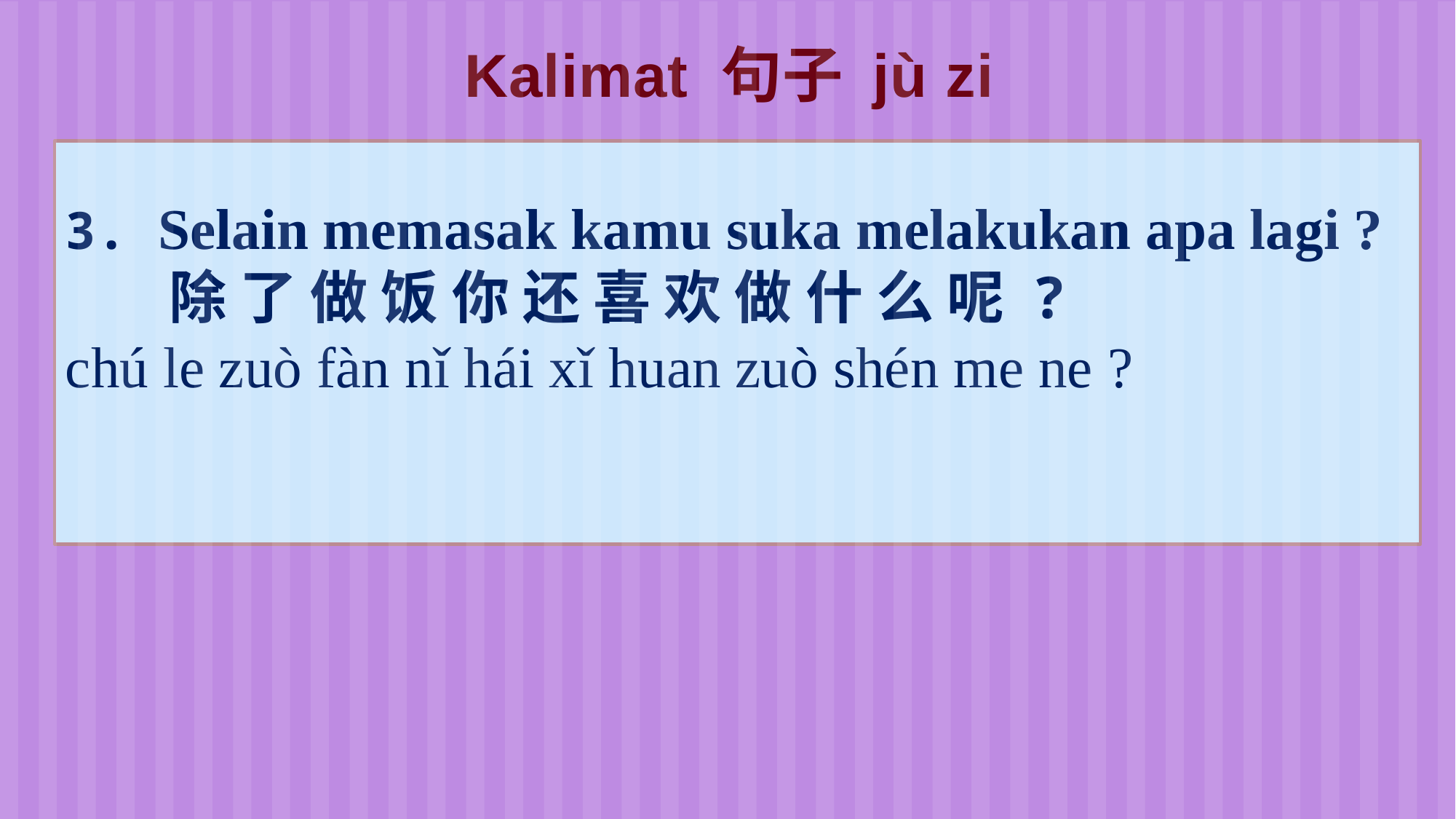

Kalimat 句子 jù zi
3. Selain memasak kamu suka melakukan apa lagi ?   除 了 做 饭 你 还 喜 欢 做 什 么 呢 ?
chú le zuò fàn nǐ hái xǐ huan zuò shén me ne ?